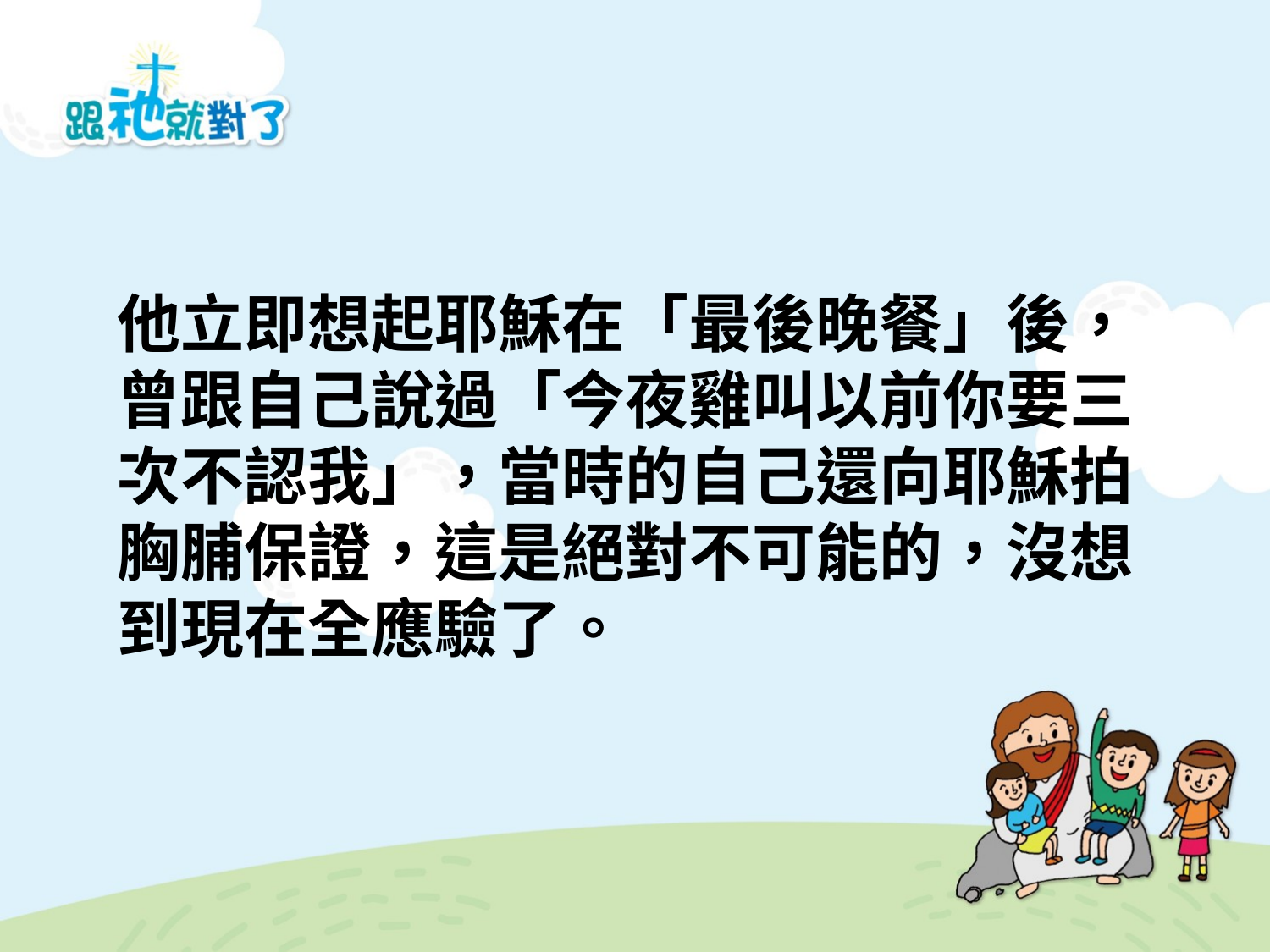

他立即想起耶穌在「最後晚餐」後，曾跟自己說過「今夜雞叫以前你要三次不認我」，當時的自己還向耶穌拍胸脯保證，這是絕對不可能的，沒想到現在全應驗了。